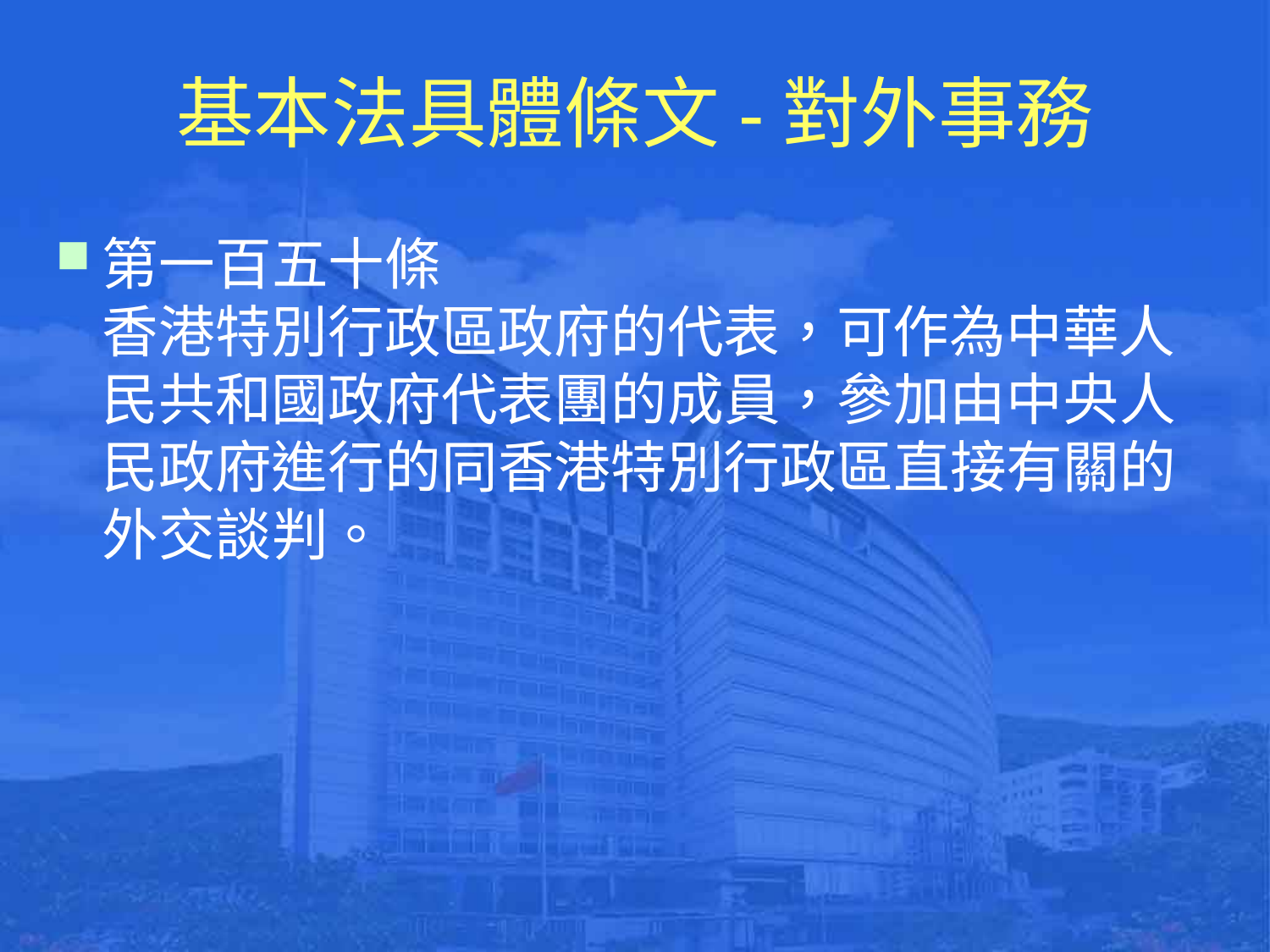

# 基本法具體條文-對外事務
第一百五十條
香港特別行政區政府的代表，可作為中華人民共和國政府代表團的成員，參加由中央人民政府進行的同香港特別行政區直接有關的外交談判。